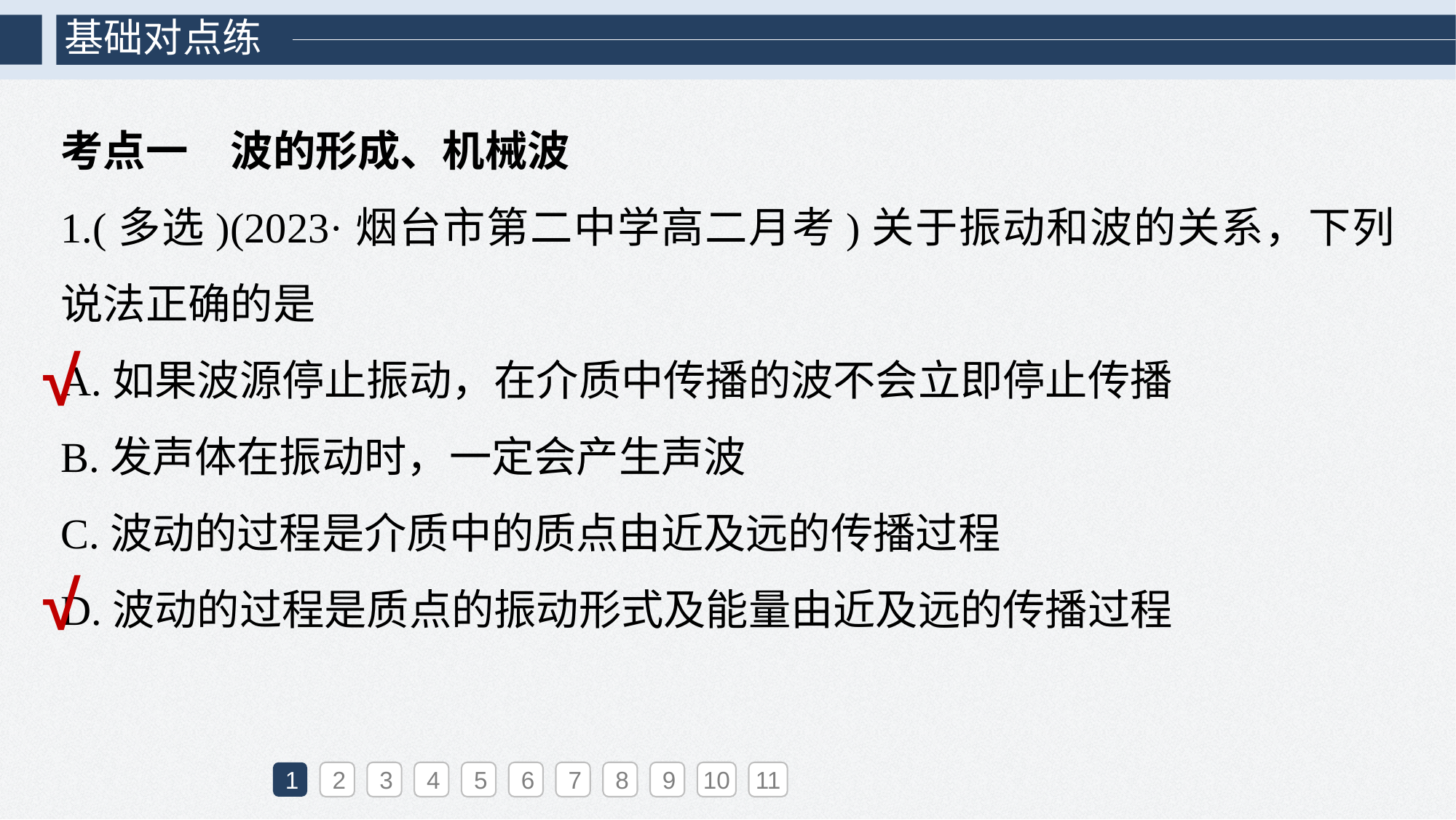

基础对点练

考点一　波的形成、机械波
1.(多选)(2023·烟台市第二中学高二月考)关于振动和波的关系，下列说法正确的是
A.如果波源停止振动，在介质中传播的波不会立即停止传播
B.发声体在振动时，一定会产生声波
C.波动的过程是介质中的质点由近及远的传播过程
D.波动的过程是质点的振动形式及能量由近及远的传播过程
√
√
1
2
3
4
5
6
7
8
9
10
11